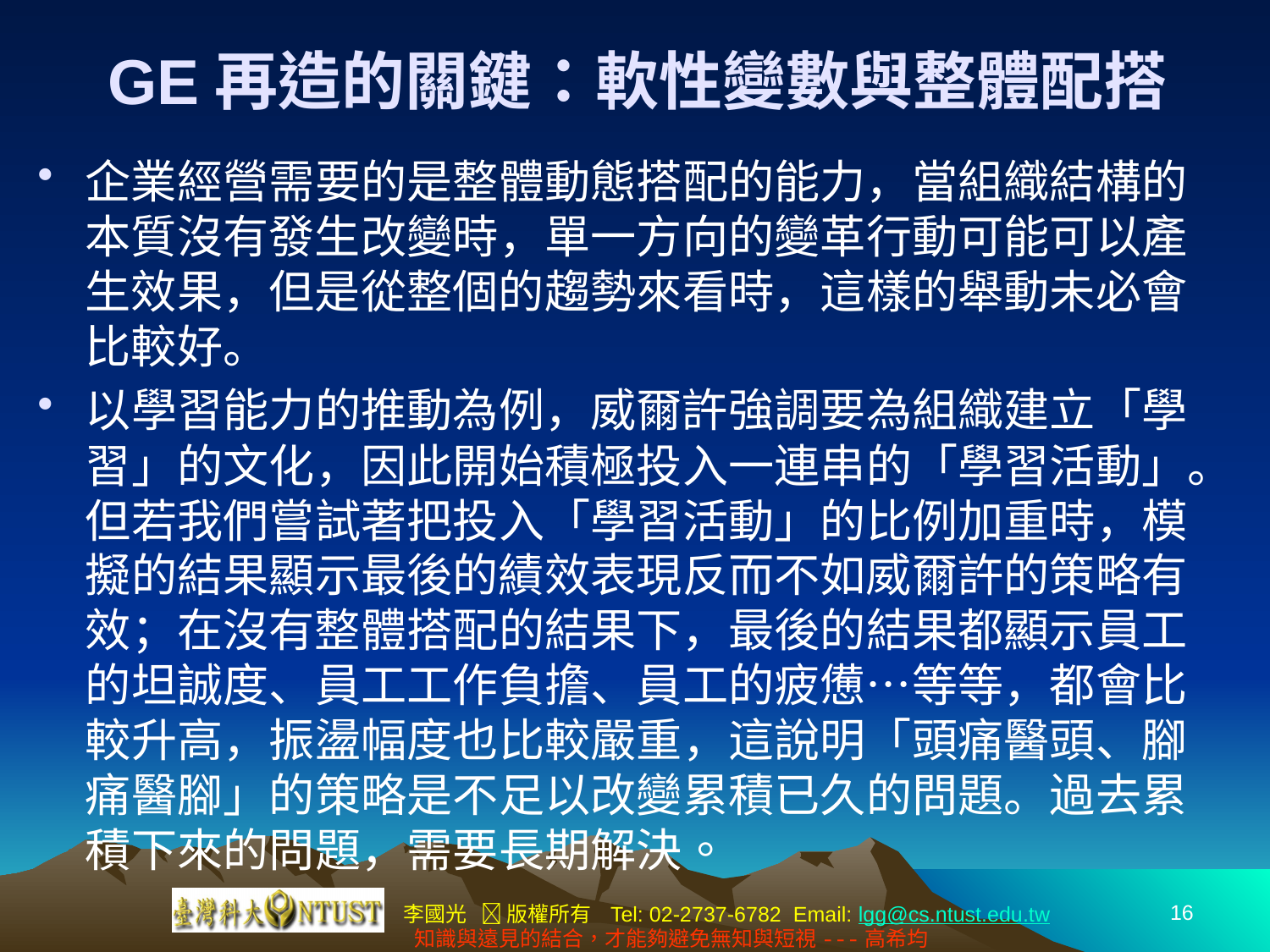

# GE再造的關鍵：軟性變數與整體配搭
企業經營需要的是整體動態搭配的能力，當組織結構的本質沒有發生改變時，單一方向的變革行動可能可以產生效果，但是從整個的趨勢來看時，這樣的舉動未必會比較好。
以學習能力的推動為例，威爾許強調要為組織建立「學習」的文化，因此開始積極投入一連串的「學習活動」。但若我們嘗試著把投入「學習活動」的比例加重時，模擬的結果顯示最後的績效表現反而不如威爾許的策略有效；在沒有整體搭配的結果下，最後的結果都顯示員工的坦誠度、員工工作負擔、員工的疲憊…等等，都會比較升高，振盪幅度也比較嚴重，這說明「頭痛醫頭、腳痛醫腳」的策略是不足以改變累積已久的問題。過去累積下來的問題，需要長期解決。
16